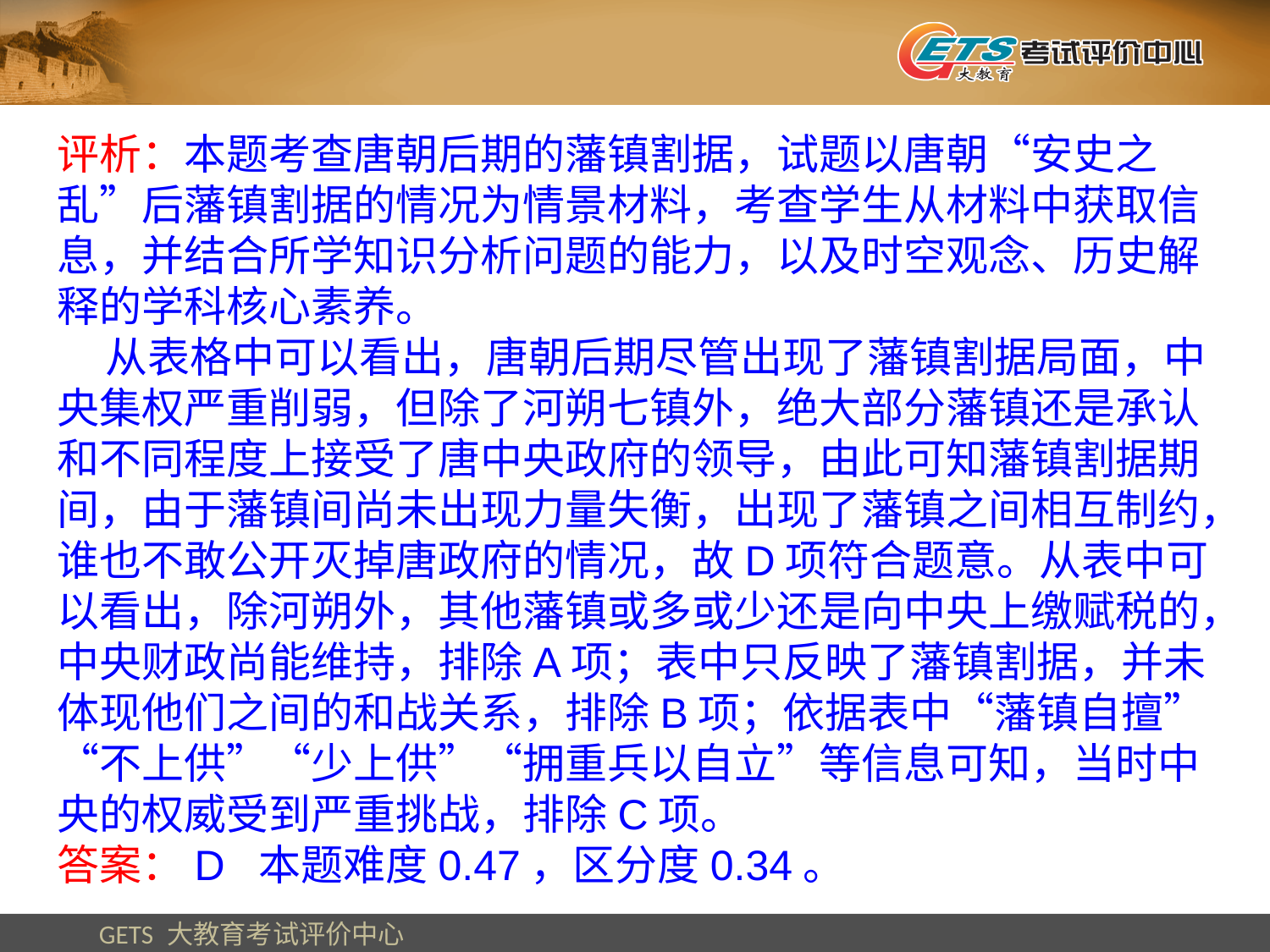

评析：本题考查唐朝后期的藩镇割据，试题以唐朝“安史之乱”后藩镇割据的情况为情景材料，考查学生从材料中获取信息，并结合所学知识分析问题的能力，以及时空观念、历史解释的学科核心素养。
    从表格中可以看出，唐朝后期尽管出现了藩镇割据局面，中央集权严重削弱，但除了河朔七镇外，绝大部分藩镇还是承认和不同程度上接受了唐中央政府的领导，由此可知藩镇割据期间，由于藩镇间尚未出现力量失衡，出现了藩镇之间相互制约，谁也不敢公开灭掉唐政府的情况，故D项符合题意。从表中可以看出，除河朔外，其他藩镇或多或少还是向中央上缴赋税的，中央财政尚能维持，排除A项；表中只反映了藩镇割据，并未体现他们之间的和战关系，排除B项；依据表中“藩镇自擅”“不上供”“少上供”“拥重兵以自立”等信息可知，当时中央的权威受到严重挑战，排除C项。
答案：D  本题难度0.47，区分度0.34。